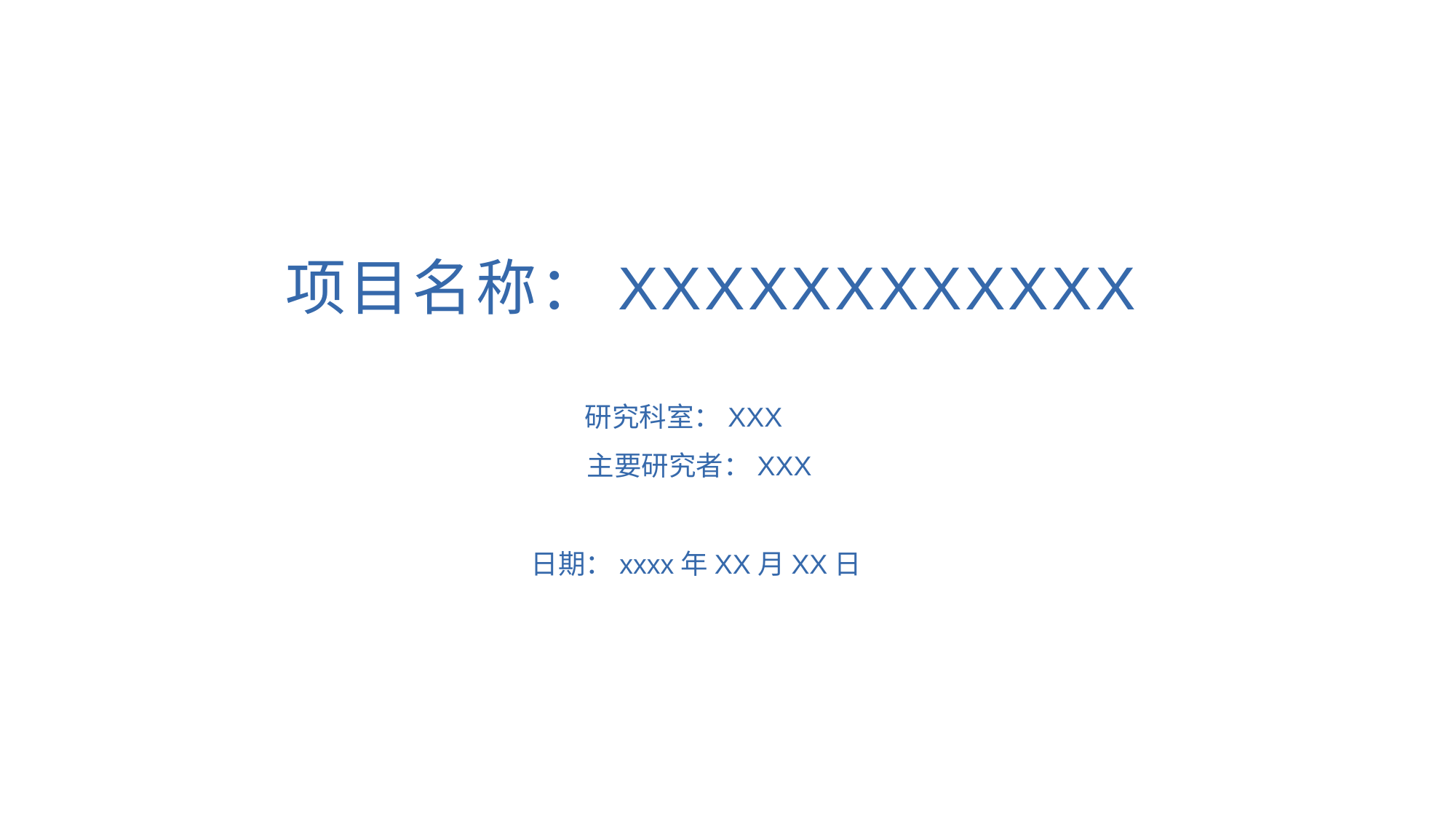

项目名称：XXXXXXXXXXXX
研究科室：XXX
    主要研究者：XXX

   日期：xxxx年XX月XX日

诚信 奉献 求精 创新